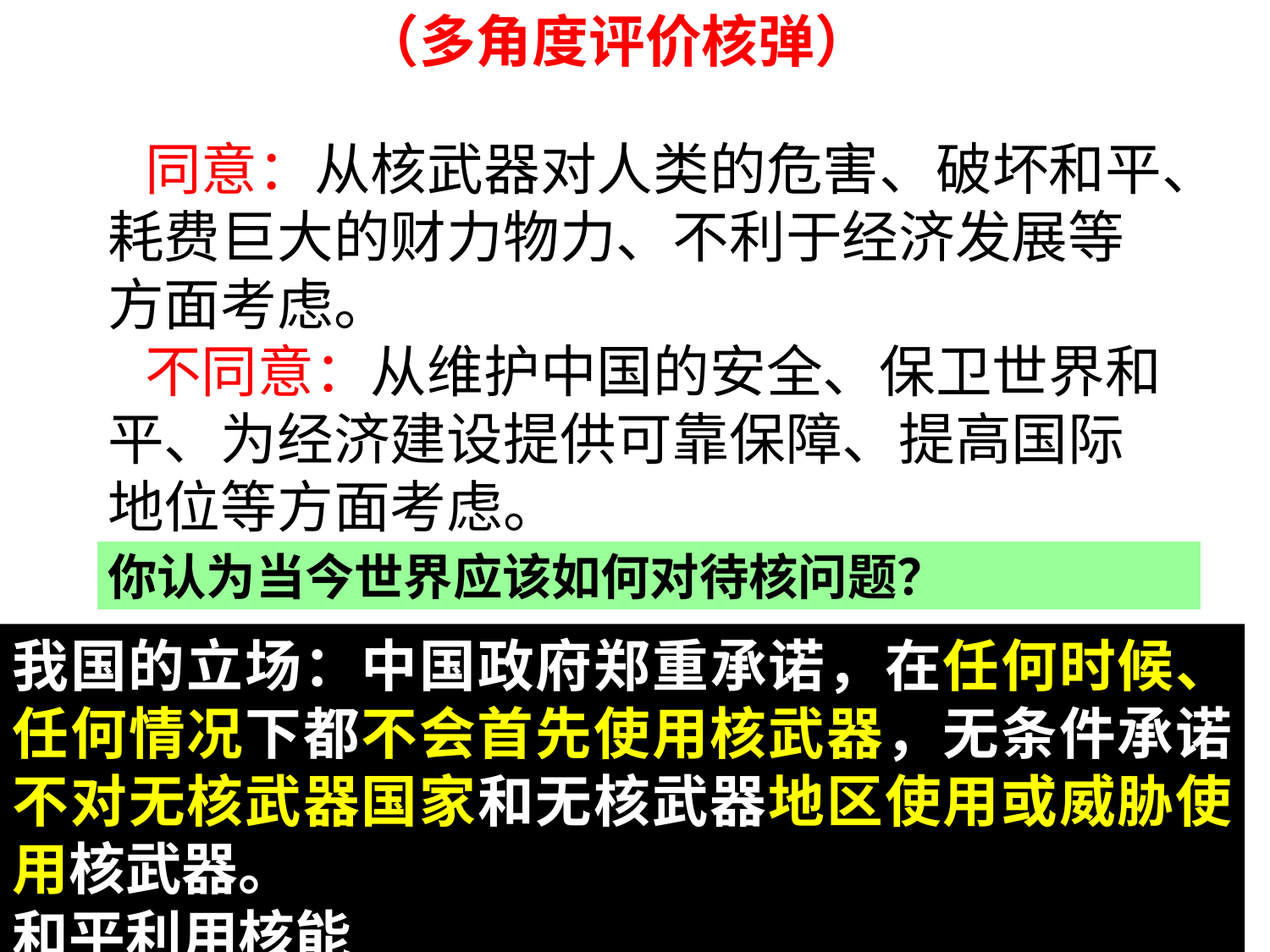

（多角度评价核弹）
同意：从核武器对人类的危害、破坏和平、耗费巨大的财力物力、不利于经济发展等方面考虑。
不同意：从维护中国的安全、保卫世界和平、为经济建设提供可靠保障、提高国际地位等方面考虑。
你认为当今世界应该如何对待核问题？
我国的立场：中国政府郑重承诺，在任何时候、任何情况下都不会首先使用核武器，无条件承诺不对无核武器国家和无核武器地区使用或威胁使用核武器。
和平利用核能